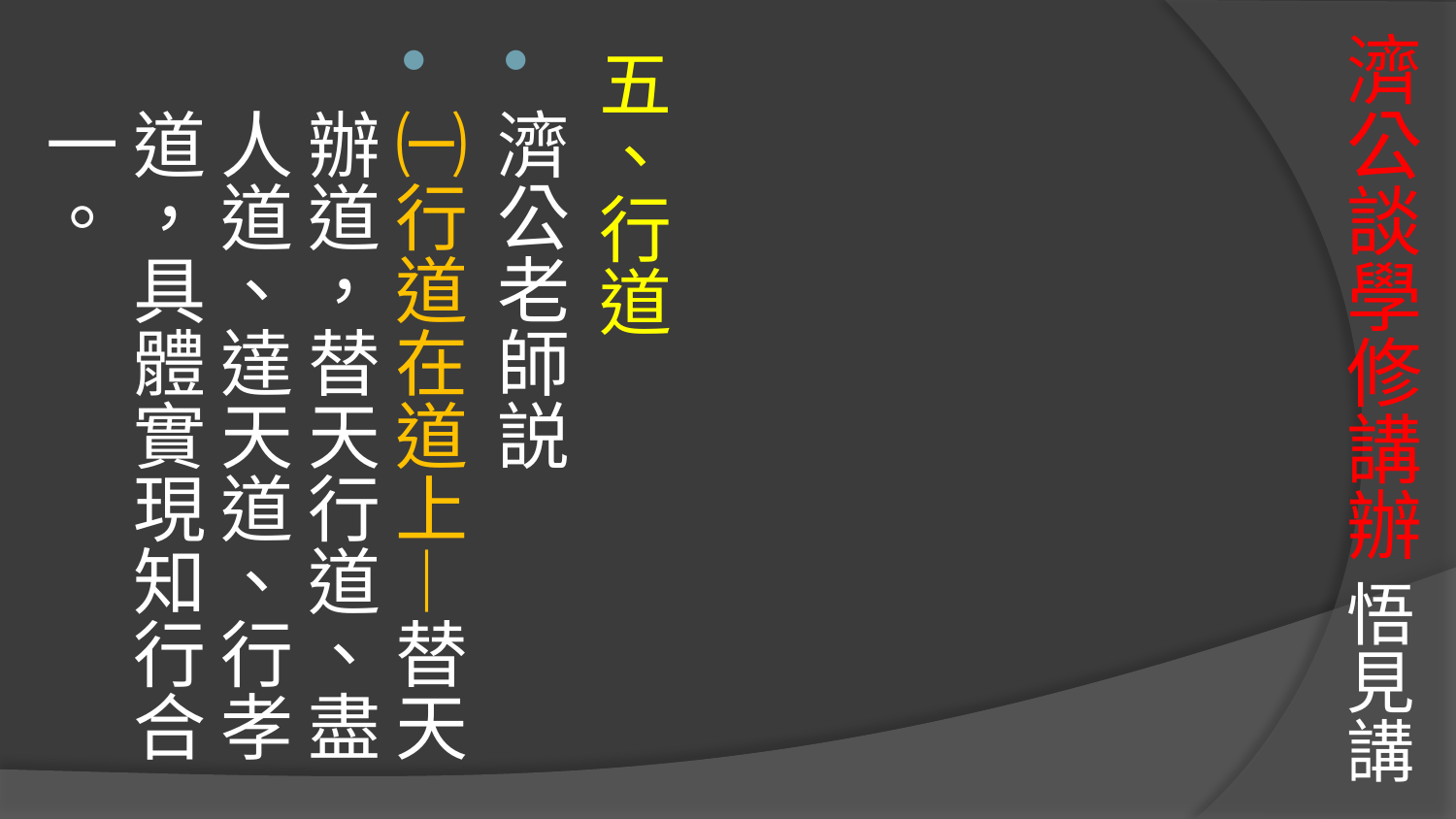

# 濟公談學修講辦 悟見講
五、行道
濟公老師説
㈠行道在道上—替天辦道，替天行道、盡人道、達天道、行孝道，具體實現知行合一。